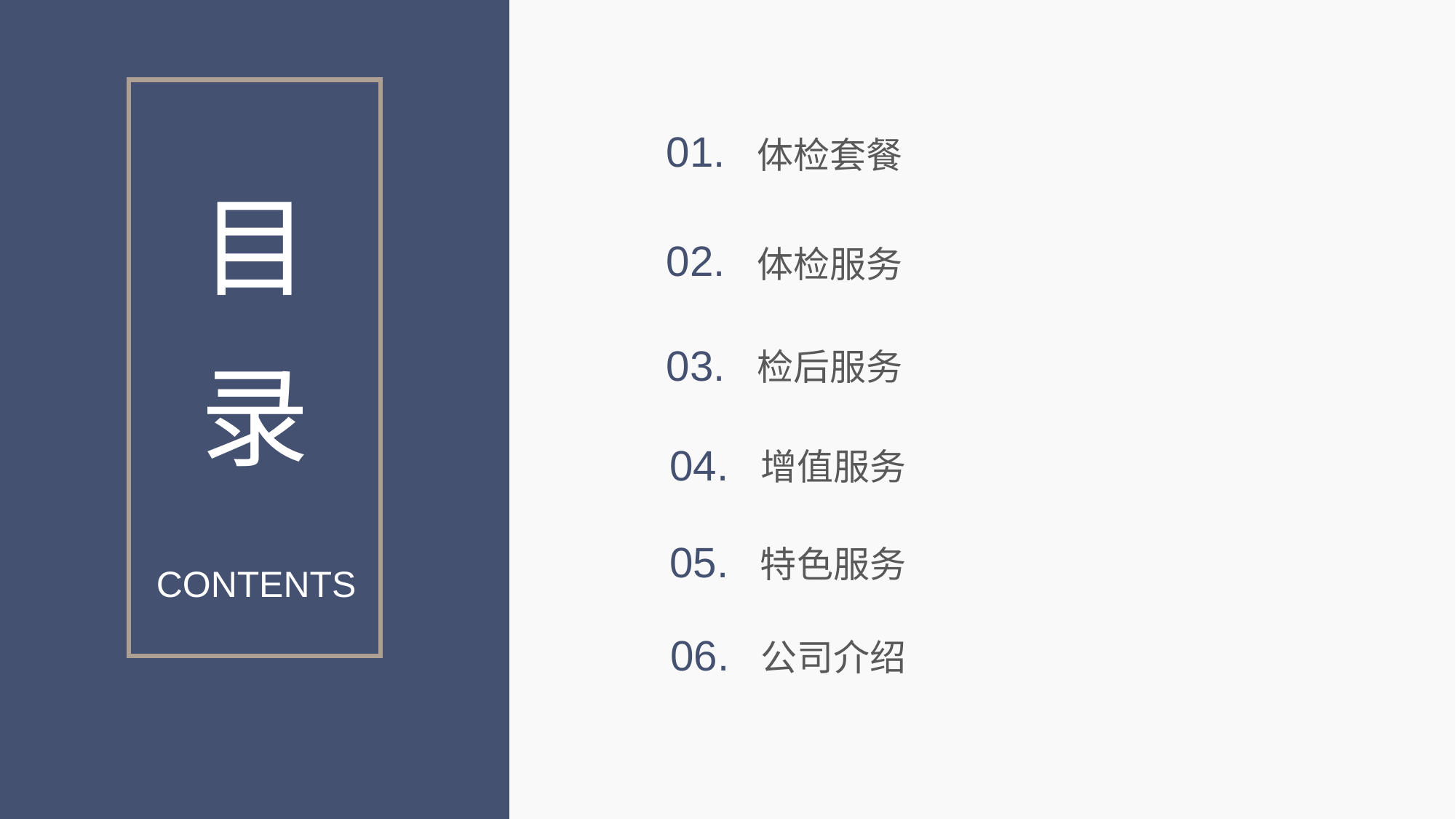

01.
体检套餐
目
录
02.
体检服务
03.
检后服务
04.
增值服务
05.
特色服务
CONTENTS
06.
公司介绍